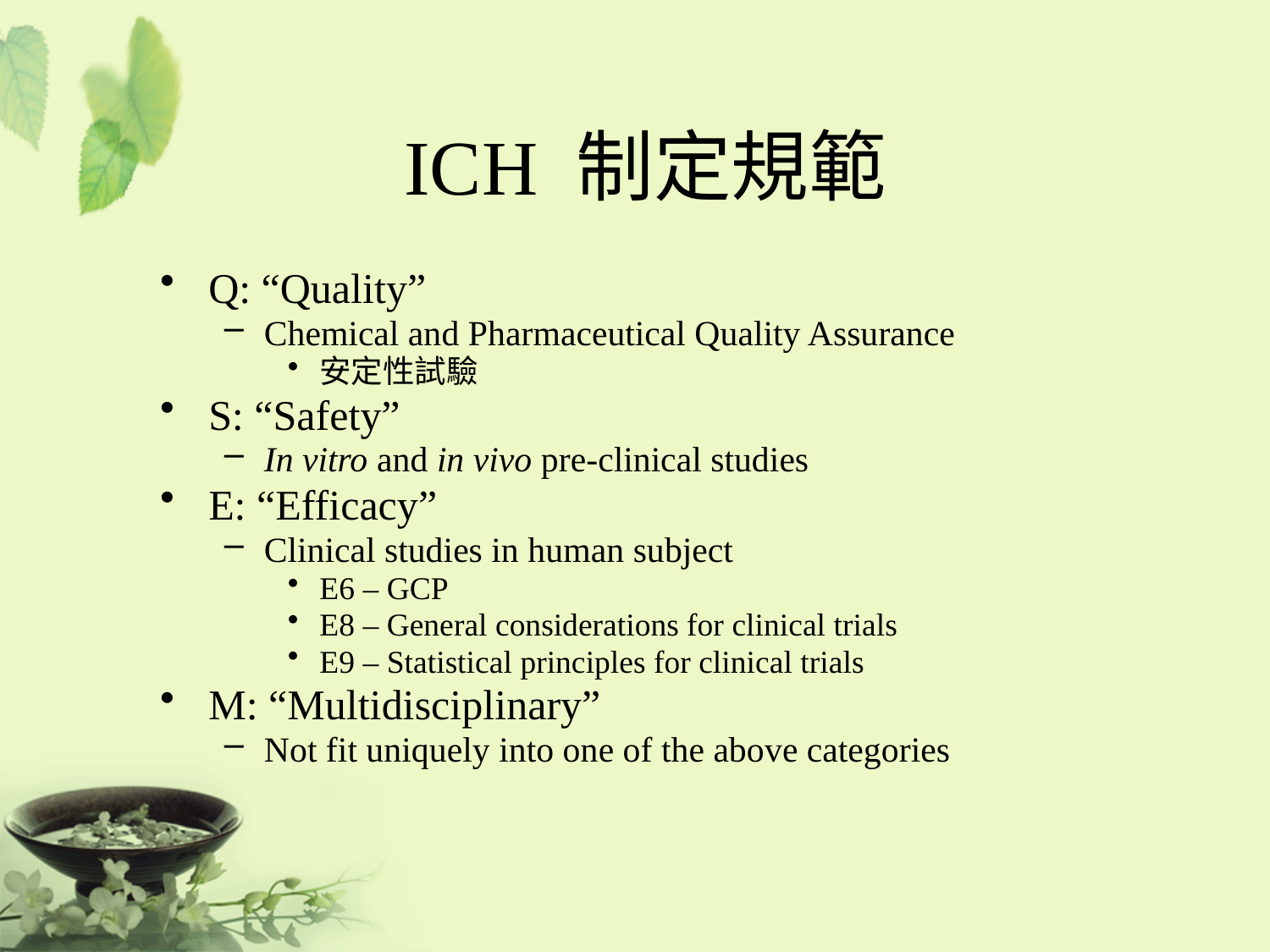

# ICH 制定規範
Q: “Quality”
Chemical and Pharmaceutical Quality Assurance
安定性試驗
S: “Safety”
In vitro and in vivo pre-clinical studies
E: “Efficacy”
Clinical studies in human subject
E6 – GCP
E8 – General considerations for clinical trials
E9 – Statistical principles for clinical trials
M: “Multidisciplinary”
Not fit uniquely into one of the above categories